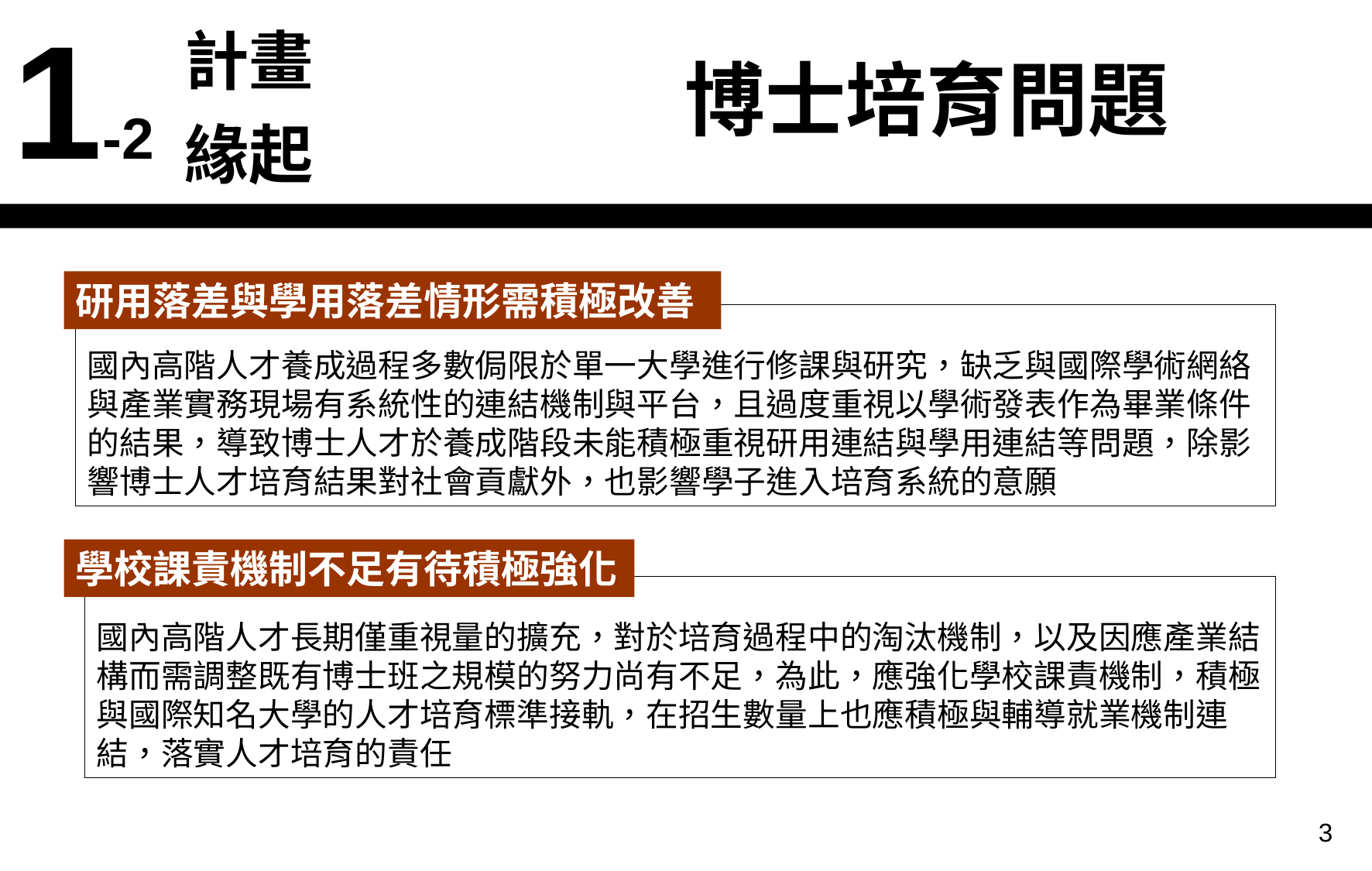

| 1-2 | 計畫緣起 |
| --- | --- |
博士培育問題
研用落差與學用落差情形需積極改善

國內高階人才養成過程多數侷限於單一大學進行修課與研究，缺乏與國際學術網絡與產業實務現場有系統性的連結機制與平台，且過度重視以學術發表作為畢業條件的結果，導致博士人才於養成階段未能積極重視研用連結與學用連結等問題，除影響博士人才培育結果對社會貢獻外，也影響學子進入培育系統的意願
學校課責機制不足有待積極強化

國內高階人才長期僅重視量的擴充，對於培育過程中的淘汰機制，以及因應產業結構而需調整既有博士班之規模的努力尚有不足，為此，應強化學校課責機制，積極與國際知名大學的人才培育標準接軌，在招生數量上也應積極與輔導就業機制連結，落實人才培育的責任
3